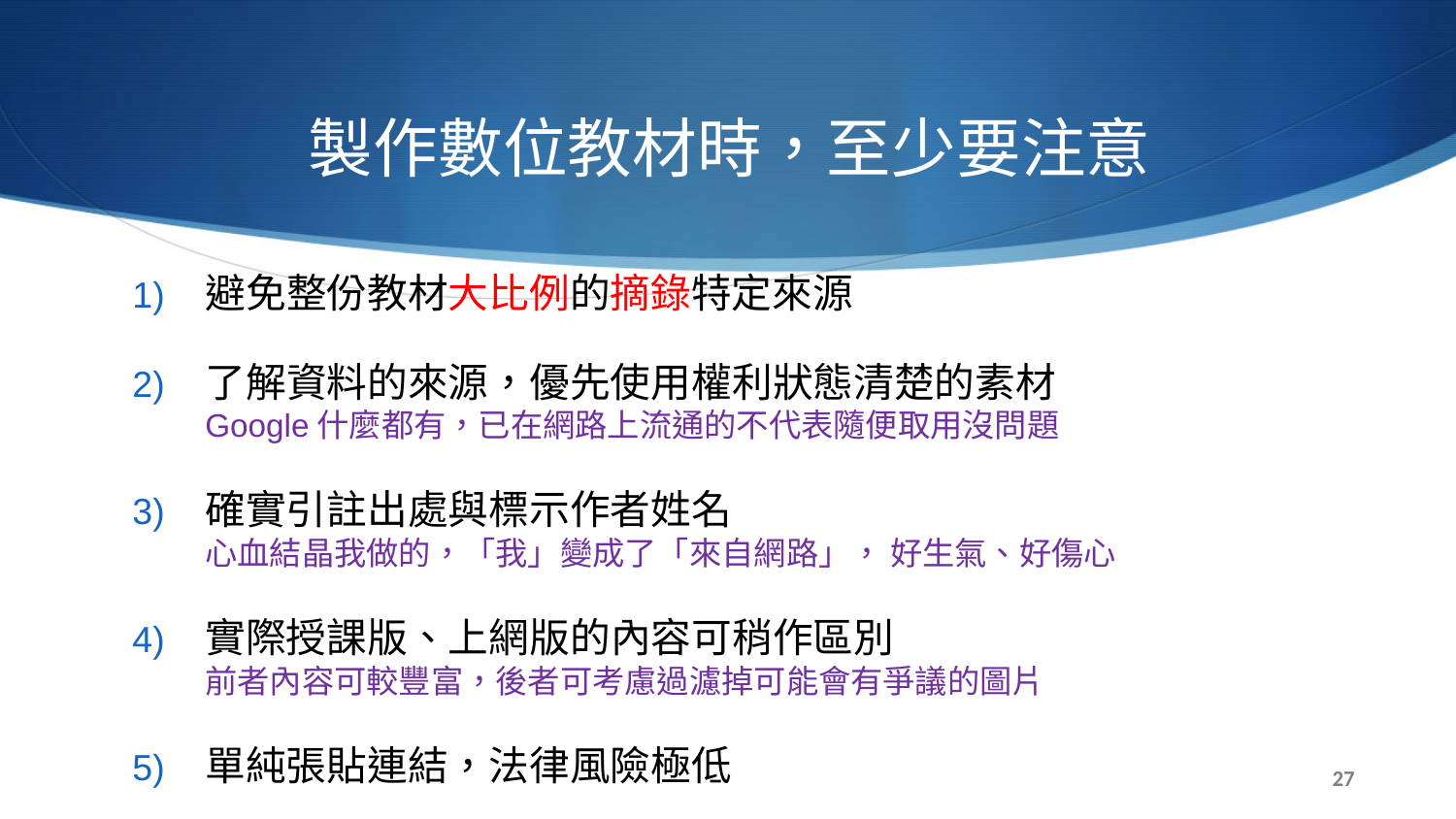

# 製作數位教材時，至少要注意
避免整份教材大比例的摘錄特定來源
了解資料的來源，優先使用權利狀態清楚的素材
Google什麼都有，已在網路上流通的不代表隨便取用沒問題
確實引註出處與標示作者姓名
心血結晶我做的，「我」變成了「來自網路」， 好生氣、好傷心
實際授課版、上網版的內容可稍作區別
前者內容可較豐富，後者可考慮過濾掉可能會有爭議的圖片
單純張貼連結，法律風險極低
27